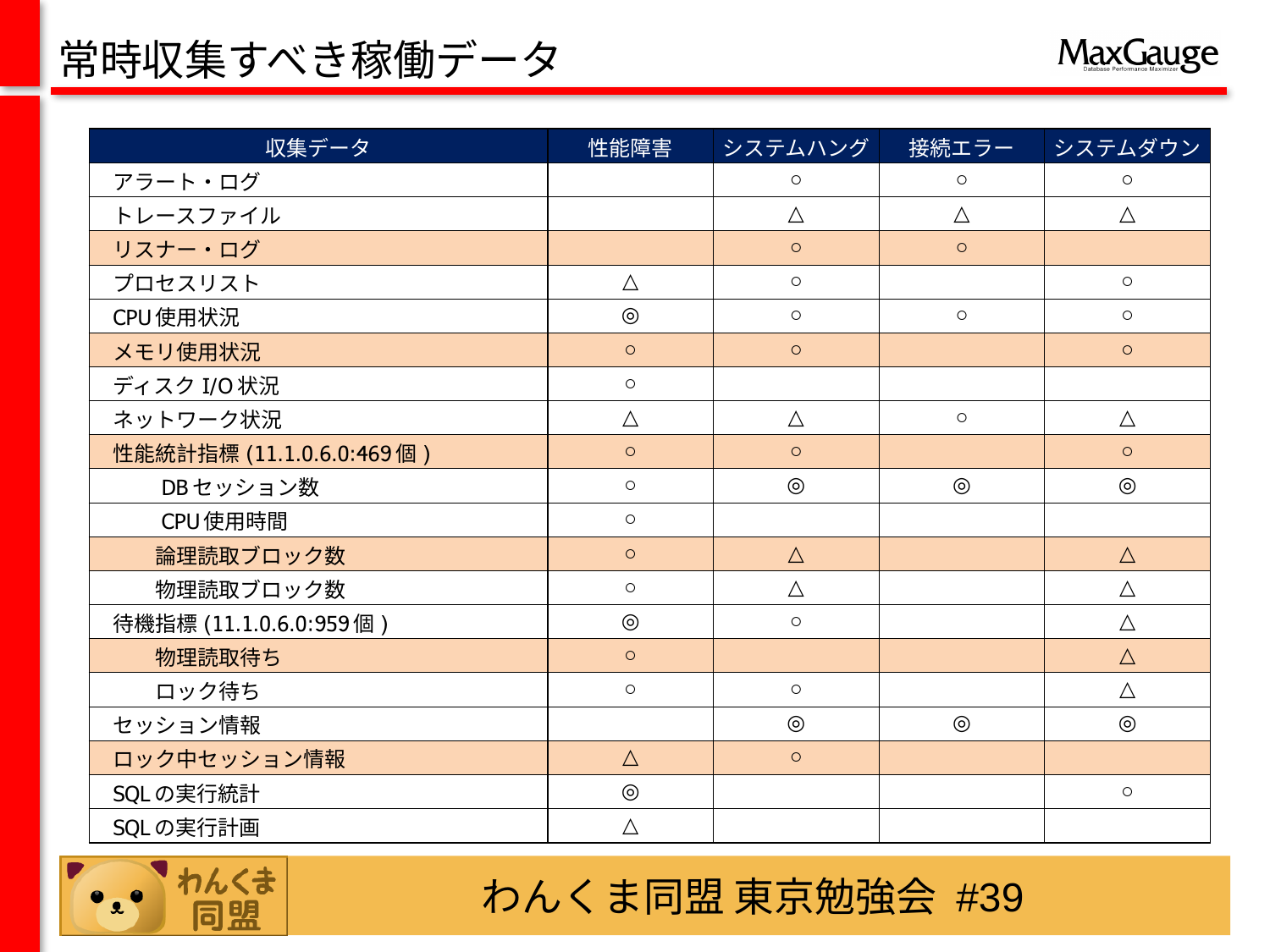

常時収集すべき稼働データ
| 収集データ | 性能障害 | システムハング | 接続エラー | システムダウン |
| --- | --- | --- | --- | --- |
| アラート・ログ |  | ○ | ○ | ○ |
| トレースファイル |  | △ | △ | △ |
| リスナー・ログ |  | ○ | ○ |  |
| プロセスリスト | △ | ○ |  | ○ |
| CPU使用状況 | ◎ | ○ | ○ | ○ |
| メモリ使用状況 | ○ | ○ |  | ○ |
| ディスクI/O状況 | ○ |  |  |  |
| ネットワーク状況 | △ | △ | ○ | △ |
| 性能統計指標(11.1.0.6.0:469個) | ○ | ○ |  | ○ |
| DBセッション数 | ○ | ◎ | ◎ | ◎ |
| CPU使用時間 | ○ |  |  |  |
| 論理読取ブロック数 | ○ | △ |  | △ |
| 物理読取ブロック数 | ○ | △ |  | △ |
| 待機指標(11.1.0.6.0:959個) | ◎ | ○ |  | △ |
| 物理読取待ち | ○ |  |  | △ |
| ロック待ち | ○ | ○ |  | △ |
| セッション情報 |  | ◎ | ◎ | ◎ |
| ロック中セッション情報 | △ | ○ |  |  |
| SQLの実行統計 | ◎ |  |  | ○ |
| SQLの実行計画 | △ |  |  |  |